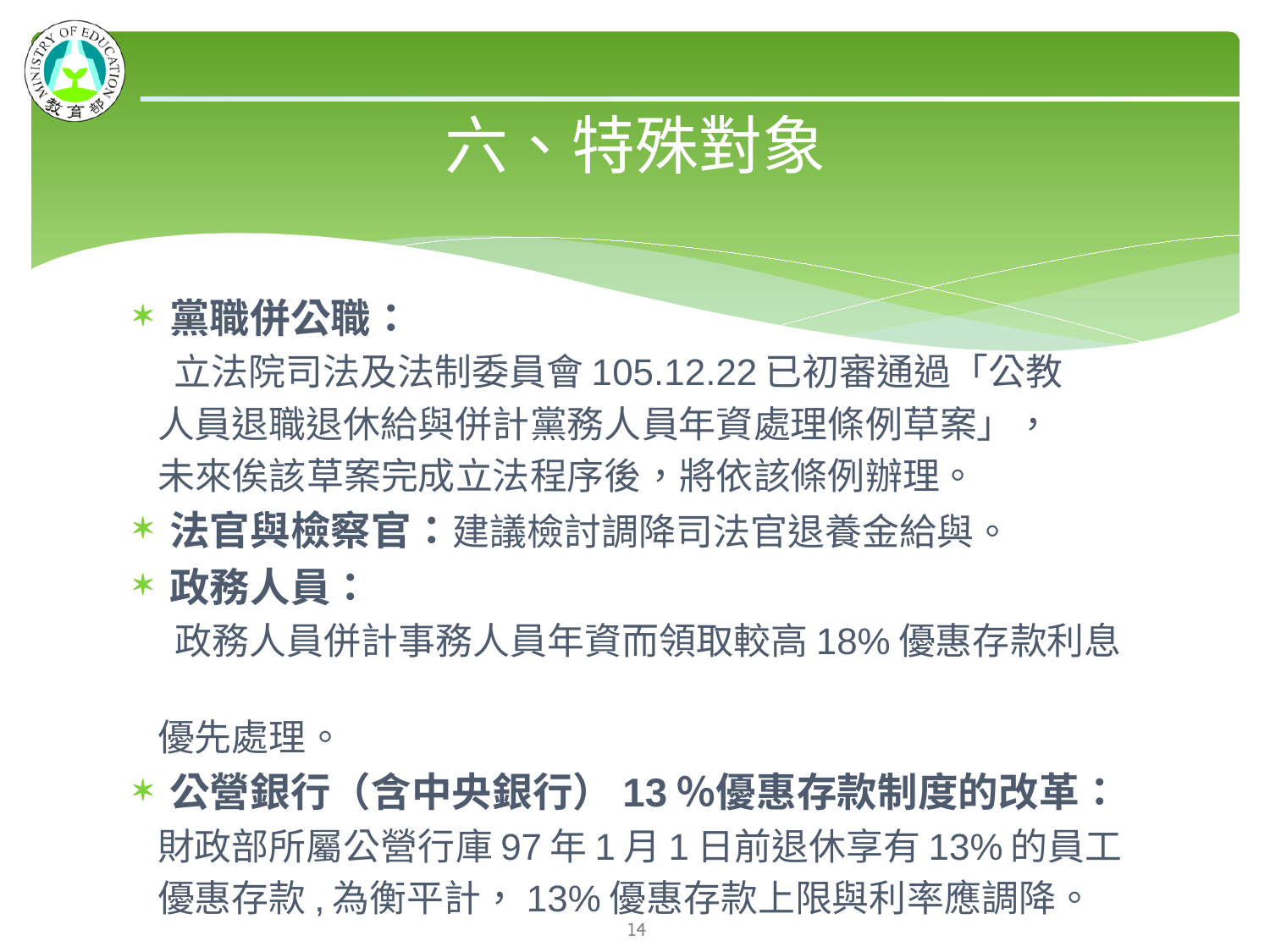

# 六、特殊對象
黨職併公職：
    立法院司法及法制委員會105.12.22已初審通過「公教
  人員退職退休給與併計黨務人員年資處理條例草案」，
  未來俟該草案完成立法程序後，將依該條例辦理。
法官與檢察官：建議檢討調降司法官退養金給與。
政務人員：
    政務人員併計事務人員年資而領取較高18%優惠存款利息
  優先處理。
公營銀行（含中央銀行）13％優惠存款制度的改革：
  財政部所屬公營行庫97年1月1日前退休享有13%的員工
  優惠存款,為衡平計，13%優惠存款上限與利率應調降。

14